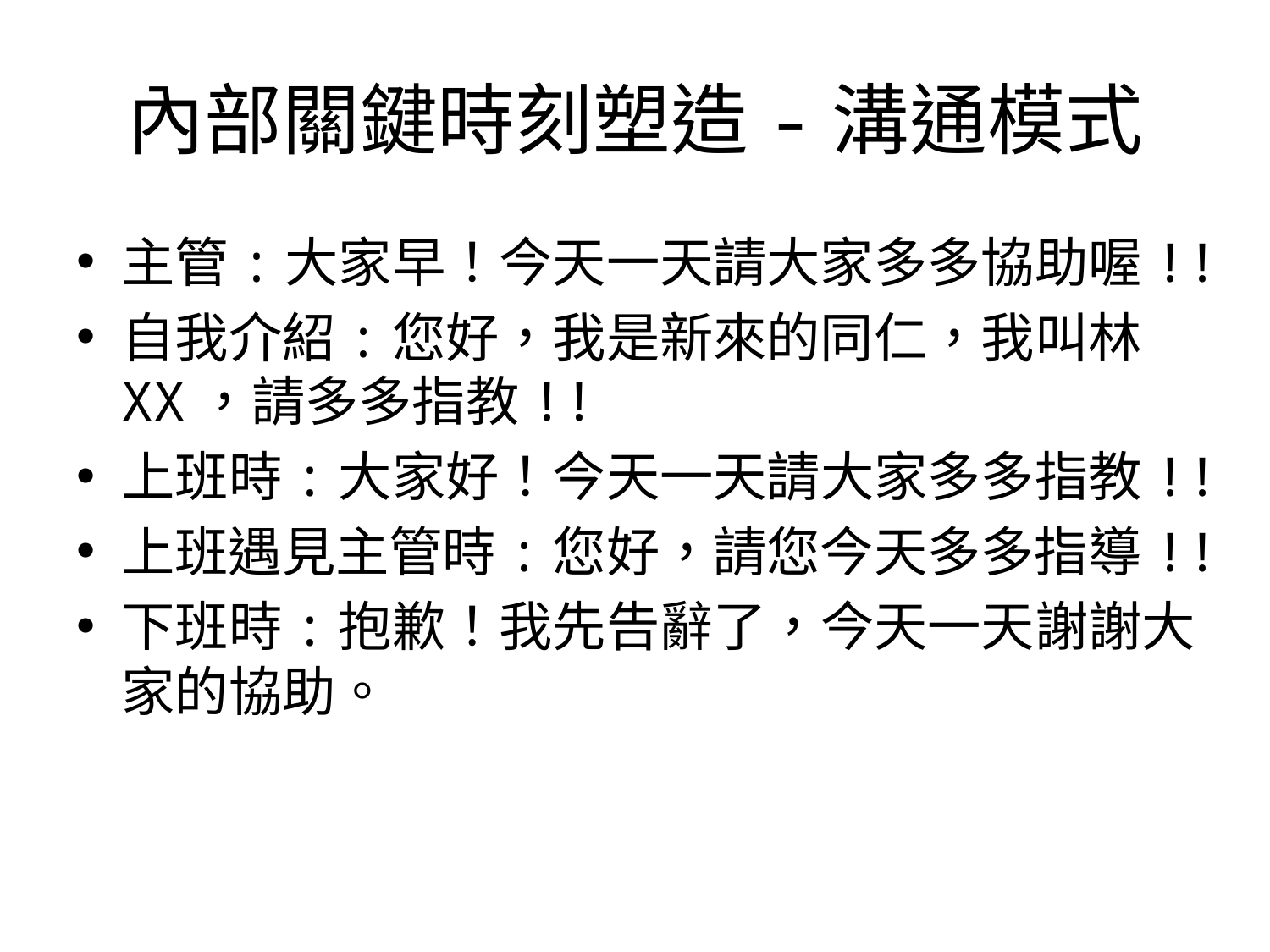

# 內部關鍵時刻塑造-溝通模式
主管:大家早！今天一天請大家多多協助喔!!
自我介紹:您好，我是新來的同仁，我叫林XX，請多多指教!!
上班時:大家好！今天一天請大家多多指教!!
上班遇見主管時:您好，請您今天多多指導!!
下班時:抱歉！我先告辭了，今天一天謝謝大家的協助。